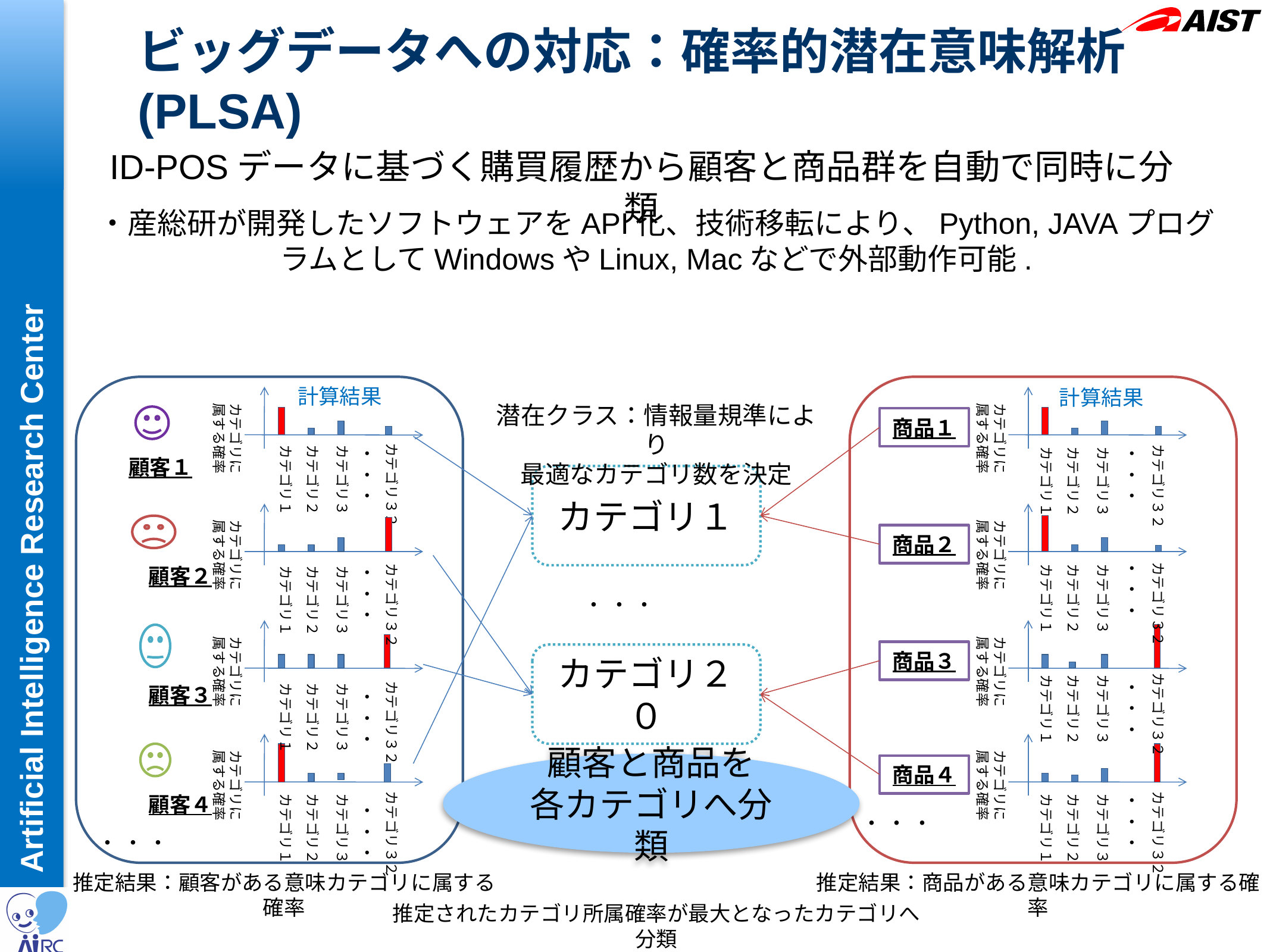

# ビッグデータへの対応：確率的潜在意味解析(PLSA)
ID-POSデータに基づく購買履歴から顧客と商品群を自動で同時に分類
・産総研が開発したソフトウェアをAPI化、技術移転により、Python, JAVAプログラムとしてWindowsやLinux, Macなどで外部動作可能.

計算結果
計算結果
カテゴリに
属する確率
カテゴリに
属する確率
潜在クラス：情報量規準により
最適なカテゴリ数を決定

商品１

カテゴリ１
カテゴリ２
カテゴリ３
カテゴリ３２
カテゴリ１
カテゴリ２
カテゴリ３
カテゴリ３２
・・・
・・・
顧客１
カテゴリ１
カテゴリに
属する確率
カテゴリに
属する確率

商品２

・・・
カテゴリ１
カテゴリ２
カテゴリ３
カテゴリ３２
カテゴリ１
カテゴリ２
カテゴリ３
カテゴリ３２
・・・
顧客２
・・・
カテゴリに
属する確率
カテゴリに
属する確率

商品３
カテゴリ２０

カテゴリ１
カテゴリ２
カテゴリ３
カテゴリ３２
・・・
カテゴリ１
カテゴリ２
カテゴリ３
カテゴリ３２
顧客３
・・・
カテゴリに
属する確率
カテゴリに
属する確率

顧客と商品を
各カテゴリへ分類
商品４

カテゴリ１
カテゴリ２
カテゴリ３
カテゴリ１
カテゴリ２
カテゴリ３
・・・
カテゴリ３２
カテゴリ３２
顧客４
・・・
・・・
・・・
推定結果：顧客がある意味カテゴリに属する確率
推定結果：商品がある意味カテゴリに属する確率
推定されたカテゴリ所属確率が最大となったカテゴリへ分類